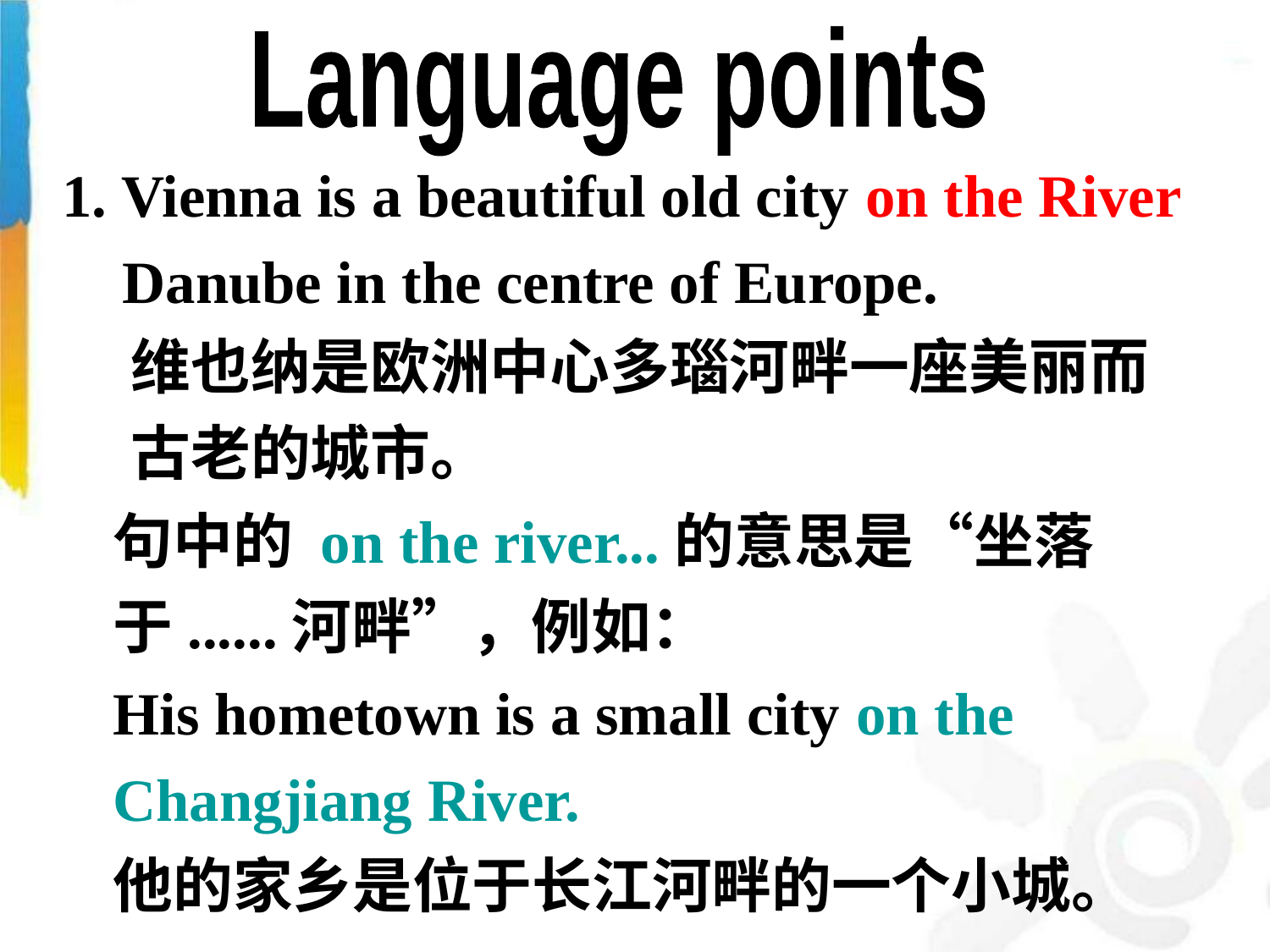

Language points
1. Vienna is a beautiful old city on the River
    Danube in the centre of Europe.
    维也纳是欧洲中心多瑙河畔一座美丽而
    古老的城市。
句中的 on the river...的意思是“坐落于......河畔”，例如：
His hometown is a small city on the Changjiang River.
他的家乡是位于长江河畔的一个小城。